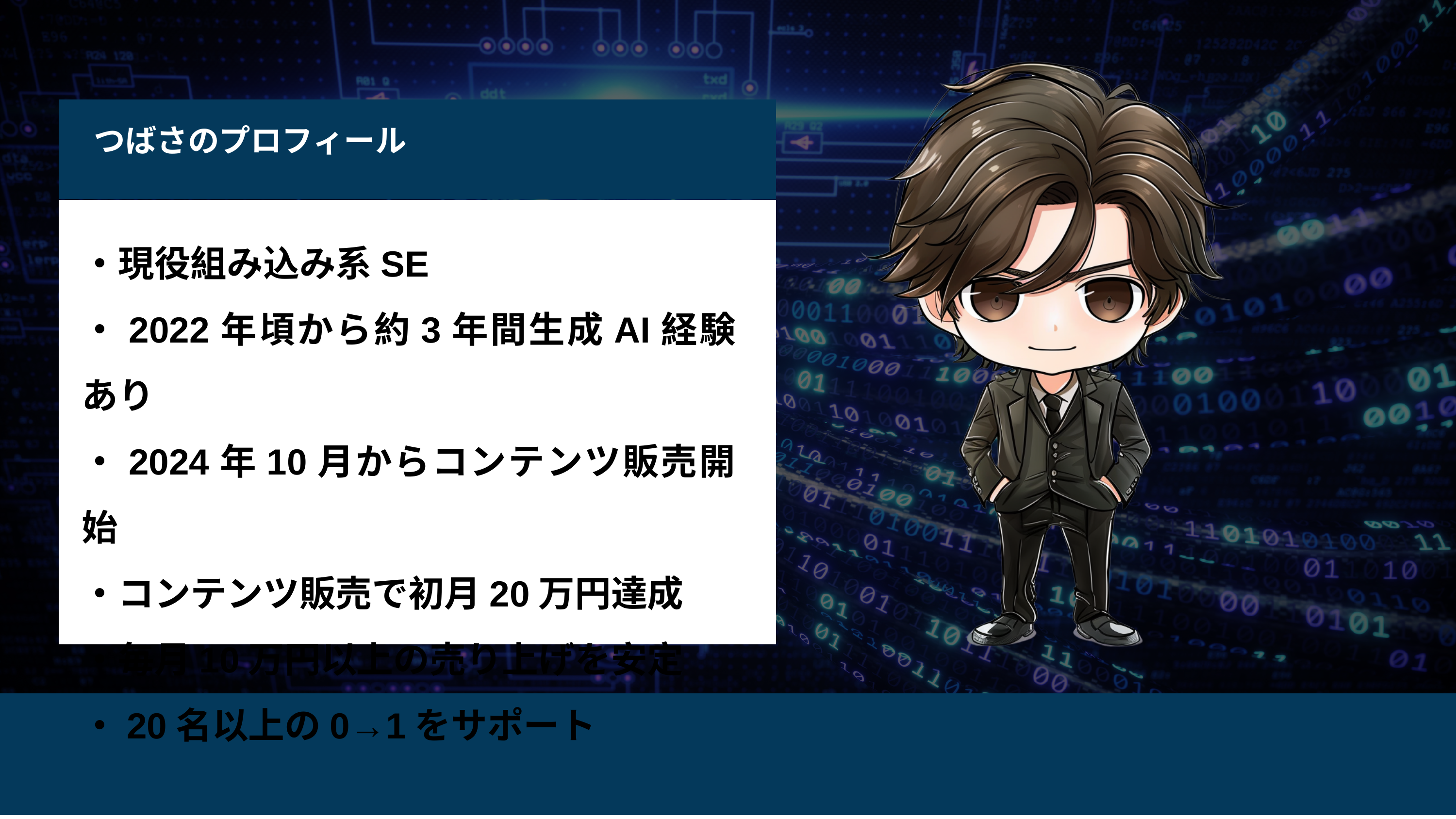

つばさのプロフィール

・現役組み込み系SE
・2022年頃から約3年間生成AI経験あり
・2024年10月からコンテンツ販売開始
・コンテンツ販売で初月20万円達成
・毎月10万円以上の売り上げを安定
・20名以上の0→1をサポート